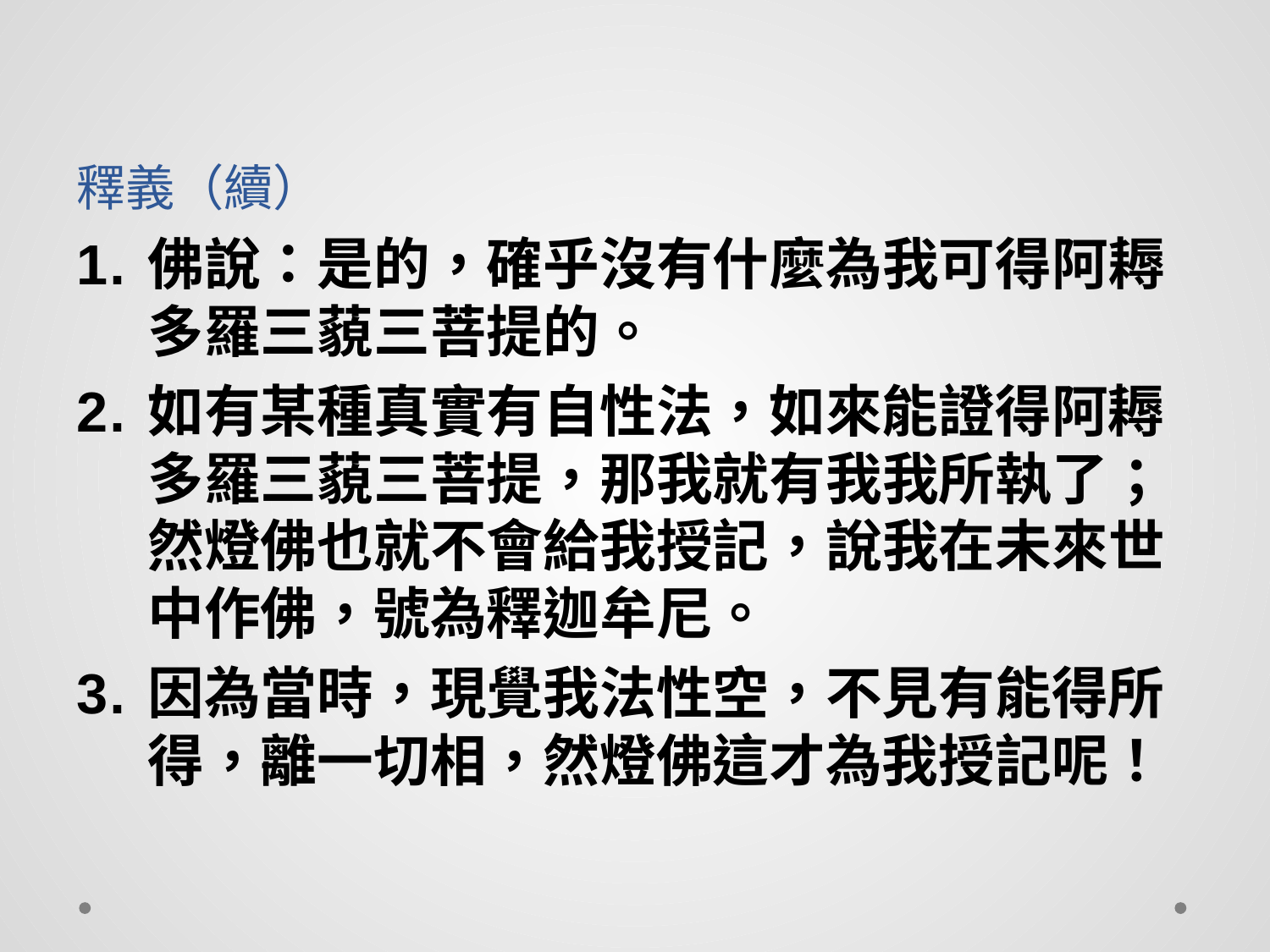

# 釋義（續）
佛說：是的，確乎沒有什麼為我可得阿耨多羅三藐三菩提的。
如有某種真實有自性法，如來能證得阿耨多羅三藐三菩提，那我就有我我所執了；然燈佛也就不會給我授記，說我在未來世中作佛，號為釋迦牟尼。
因為當時，現覺我法性空，不見有能得所得，離一切相，然燈佛這才為我授記呢！